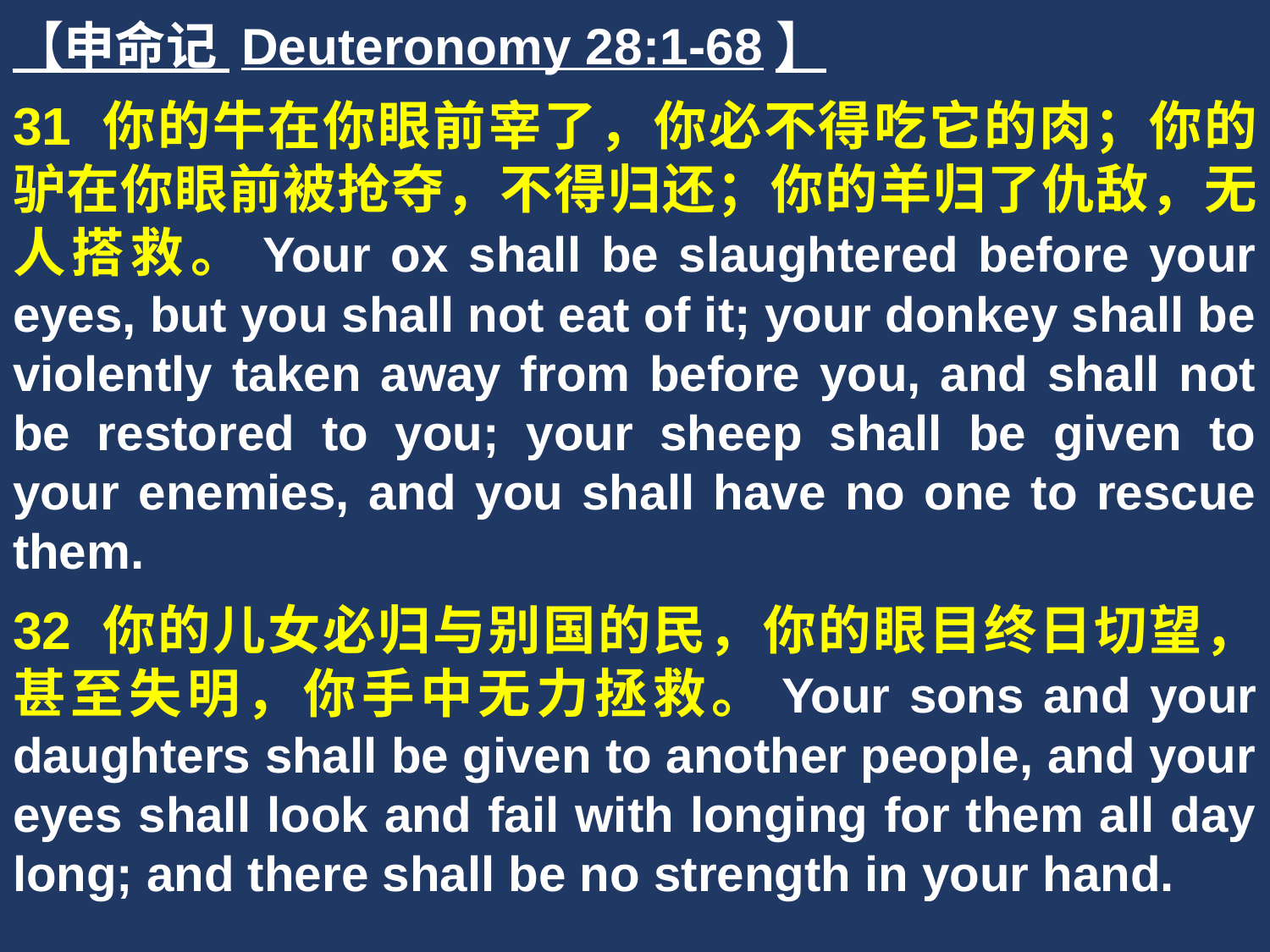

【申命记 Deuteronomy 28:1-68】
31 你的牛在你眼前宰了，你必不得吃它的肉；你的驴在你眼前被抢夺，不得归还；你的羊归了仇敌，无人搭救。Your ox shall be slaughtered before your eyes, but you shall not eat of it; your donkey shall be violently taken away from before you, and shall not be restored to you; your sheep shall be given to your enemies, and you shall have no one to rescue them.
32 你的儿女必归与别国的民，你的眼目终日切望，甚至失明，你手中无力拯救。Your sons and your daughters shall be given to another people, and your eyes shall look and fail with longing for them all day long; and there shall be no strength in your hand.